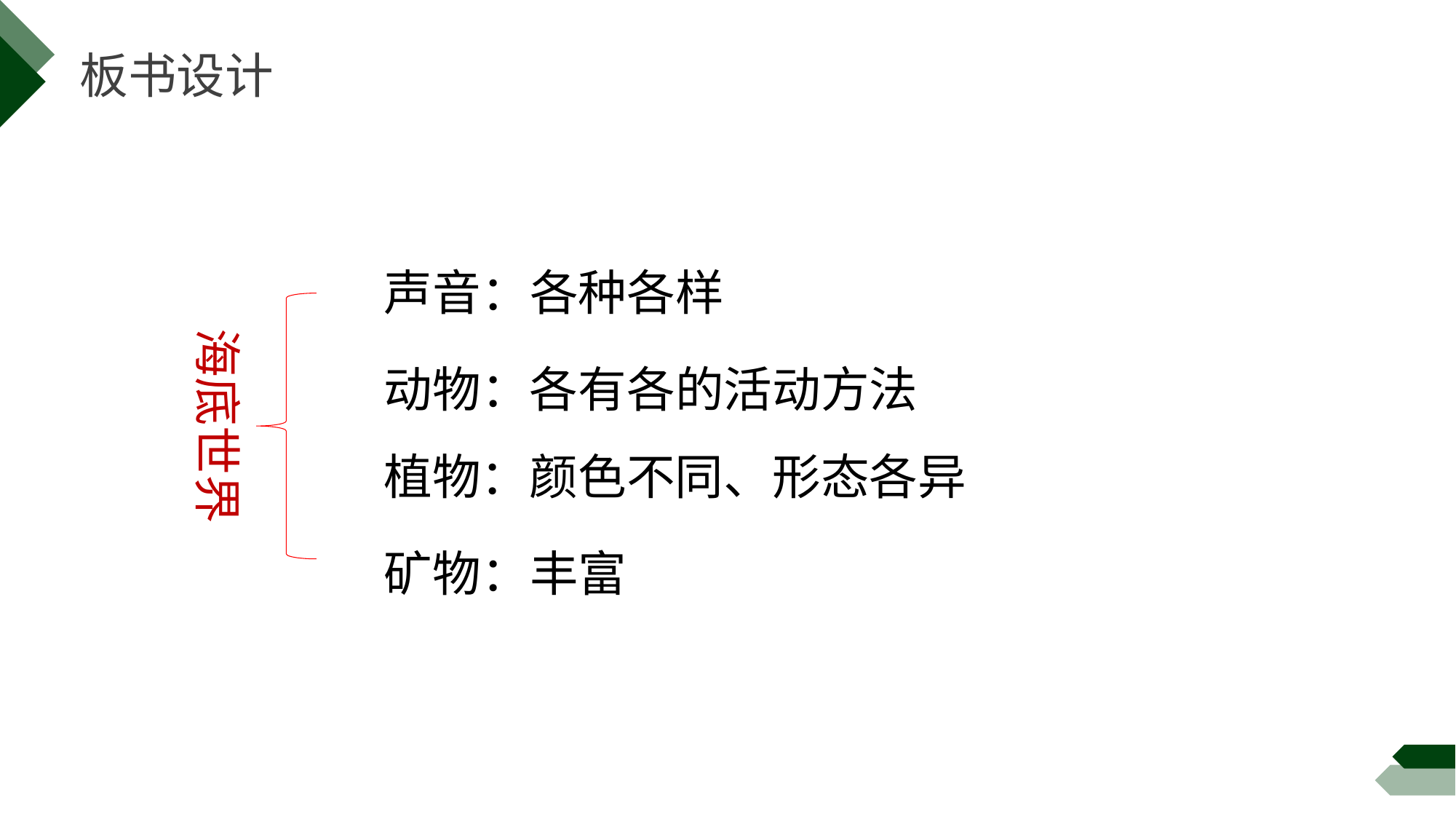

板书设计
声音：各种各样

海底世界
动物：各有各的活动方法
植物：颜色不同、形态各异
矿物：丰富